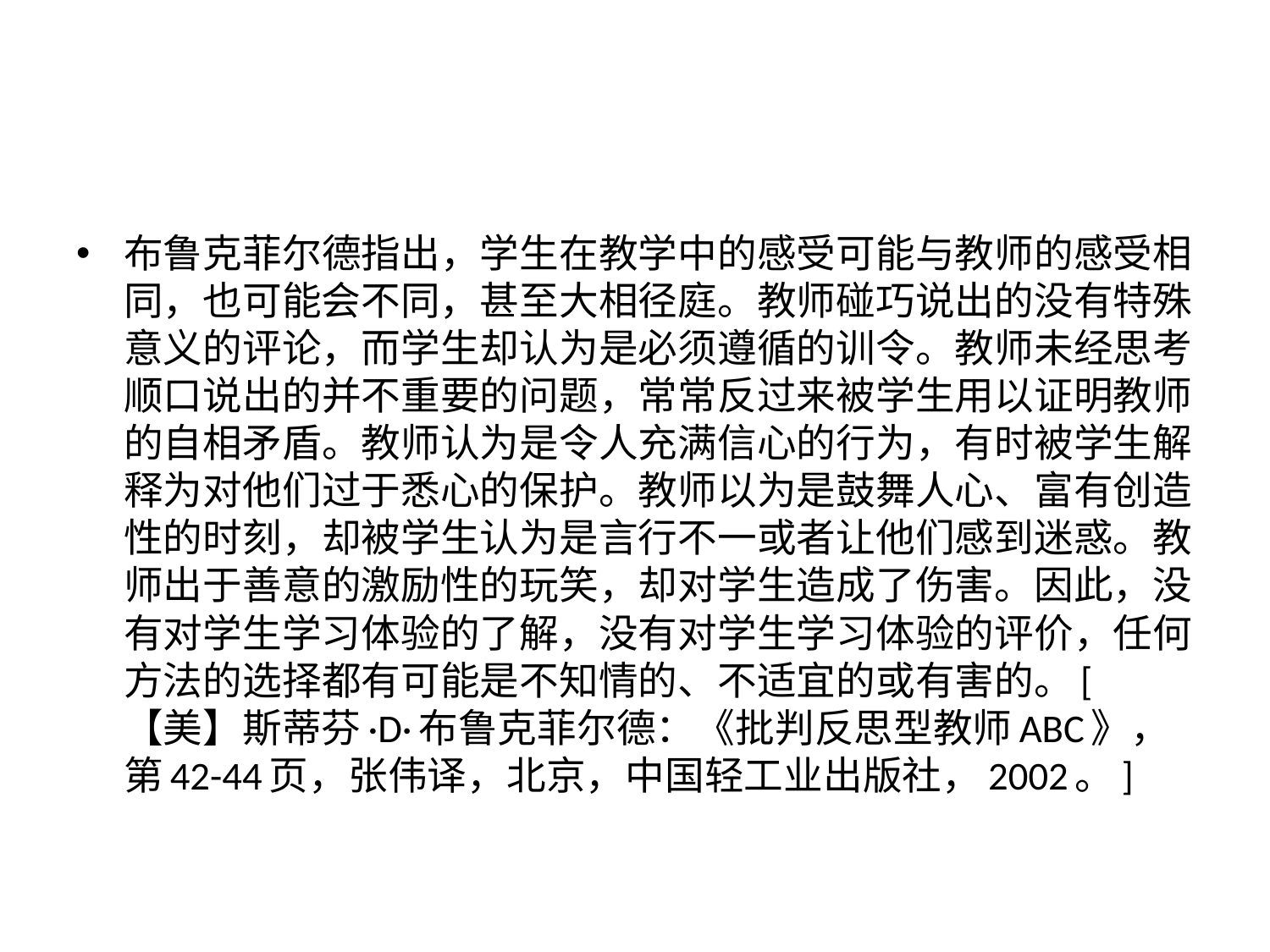

#
布鲁克菲尔德指出，学生在教学中的感受可能与教师的感受相同，也可能会不同，甚至大相径庭。教师碰巧说出的没有特殊意义的评论，而学生却认为是必须遵循的训令。教师未经思考顺口说出的并不重要的问题，常常反过来被学生用以证明教师的自相矛盾。教师认为是令人充满信心的行为，有时被学生解释为对他们过于悉心的保护。教师以为是鼓舞人心、富有创造性的时刻，却被学生认为是言行不一或者让他们感到迷惑。教师出于善意的激励性的玩笑，却对学生造成了伤害。因此，没有对学生学习体验的了解，没有对学生学习体验的评价，任何方法的选择都有可能是不知情的、不适宜的或有害的。[ 【美】斯蒂芬·D·布鲁克菲尔德：《批判反思型教师ABC》，第42-44页，张伟译，北京，中国轻工业出版社，2002。]